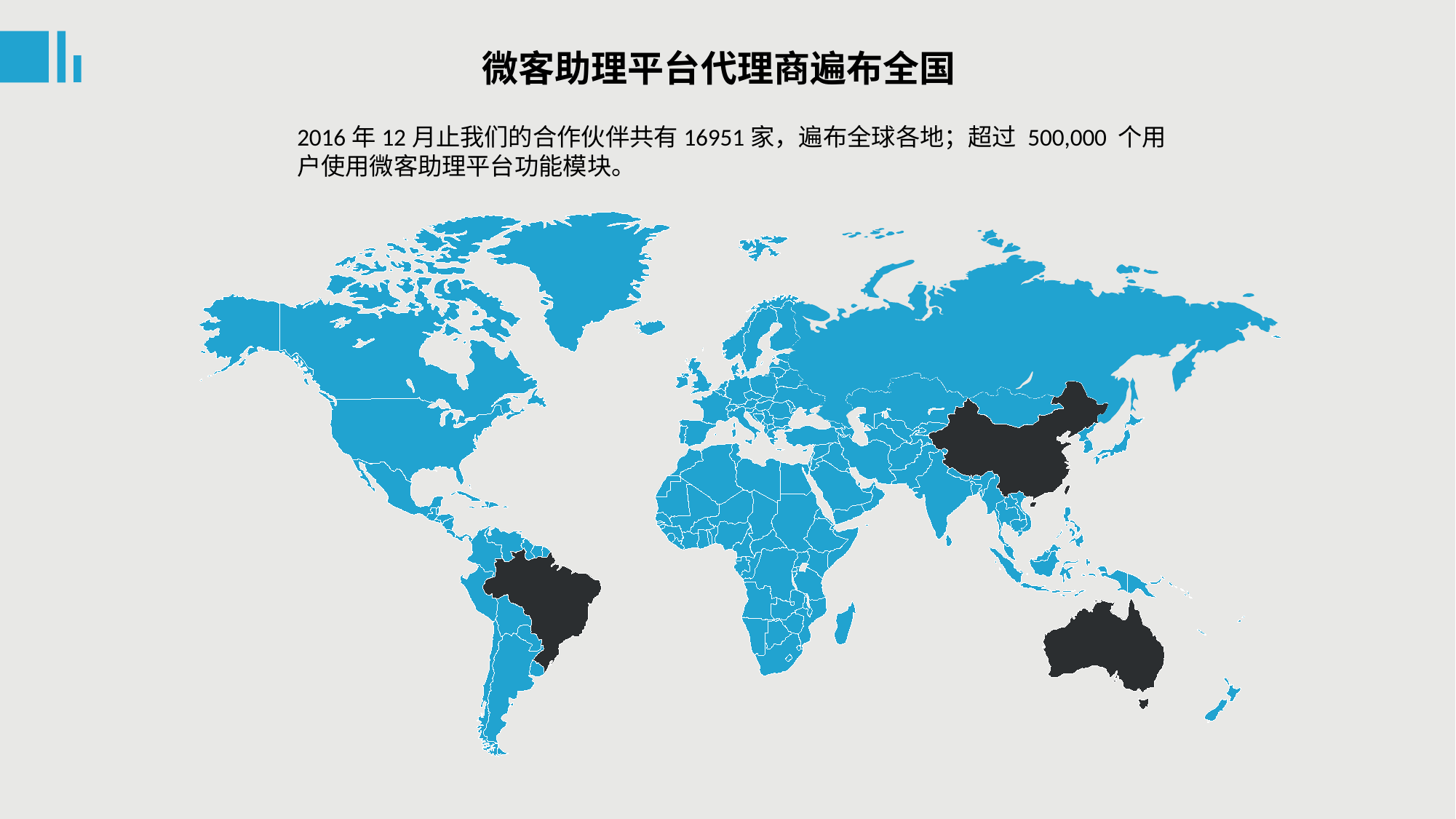

微客助理平台代理商遍布全国

2016年12月止我们的合作伙伴共有16951家，遍布全球各地；超过 500,000 个用户使用微客助理平台功能模块。